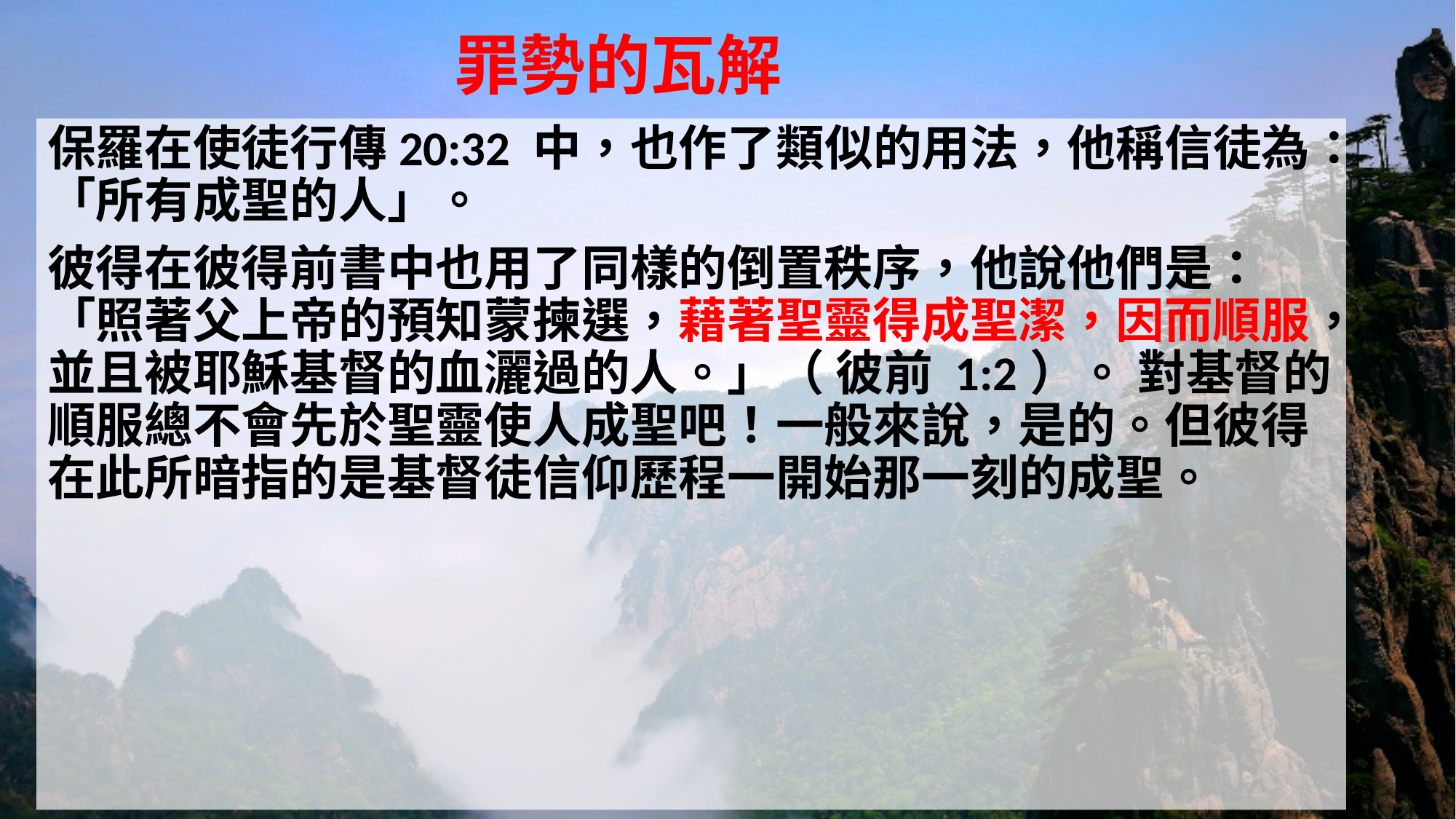

# 罪勢的瓦解
保羅在使徒行傳20:32 中，也作了類似的用法，他稱信徒為：「所有成聖的人」。
彼得在彼得前書中也用了同樣的倒置秩序，他說他們是：「照著父上帝的預知蒙揀選，藉著聖靈得成聖潔，因而順服，並且被耶穌基督的血灑過的人。」（ 彼前 1:2）。 對基督的順服總不會先於聖靈使人成聖吧！一般來說，是的。但彼得在此所暗指的是基督徒信仰歷程一開始那一刻的成聖。